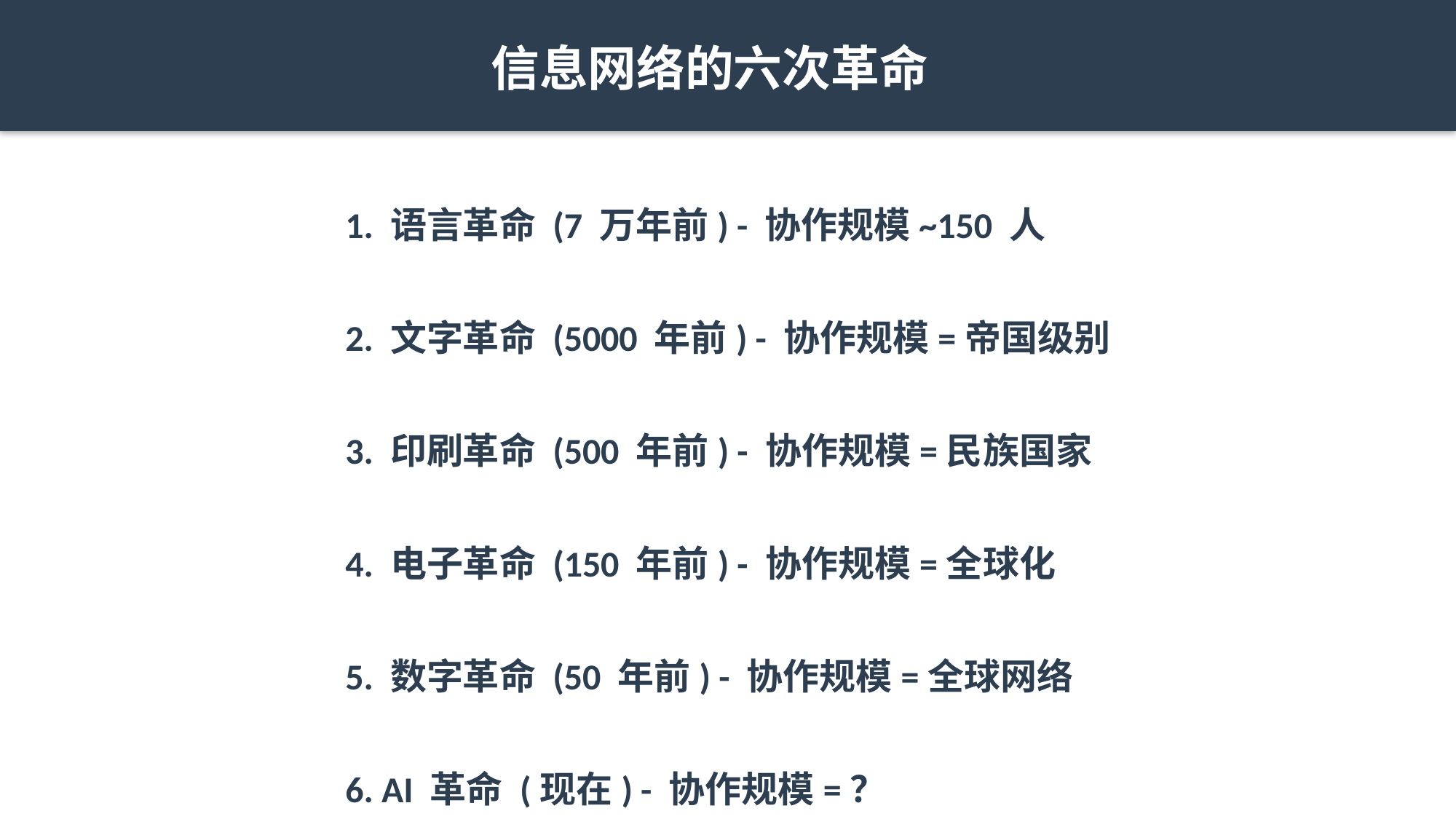

信息网络的六次革命
1. 语言革命 (7 万年前) - 协作规模~150 人

2. 文字革命 (5000 年前) - 协作规模=帝国级别

3. 印刷革命 (500 年前) - 协作规模=民族国家

4. 电子革命 (150 年前) - 协作规模=全球化

5. 数字革命 (50 年前) - 协作规模=全球网络

6. AI 革命 (现在) - 协作规模=？

关键洞察：每次信息革命都重塑社会结构